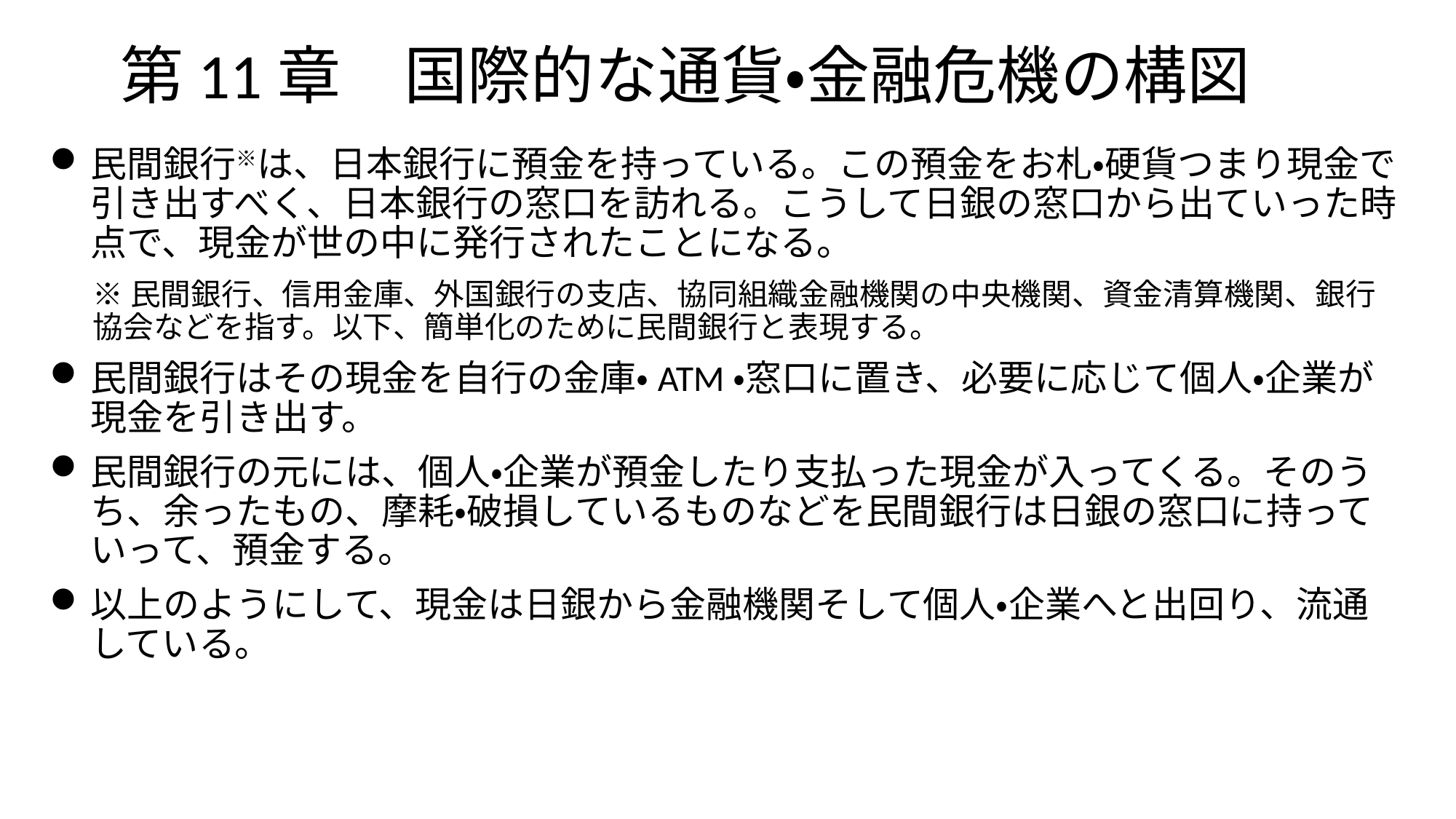

# 第11章　国際的な通貨・金融危機の構図
民間銀行※は、日本銀行に預金を持っている。この預金をお札・硬貨つまり現金で引き出すべく、日本銀行の窓口を訪れる。こうして日銀の窓口から出ていった時点で、現金が世の中に発行されたことになる。
※民間銀行、信用金庫、外国銀行の支店、協同組織金融機関の中央機関、資金清算機関、銀行協会などを指す。以下、簡単化のために民間銀行と表現する。
民間銀行はその現金を自行の金庫・ATM・窓口に置き、必要に応じて個人・企業が現金を引き出す。
民間銀行の元には、個人・企業が預金したり支払った現金が入ってくる。そのうち、余ったもの、摩耗・破損しているものなどを民間銀行は日銀の窓口に持っていって、預金する。
以上のようにして、現金は日銀から金融機関そして個人・企業へと出回り、流通している。